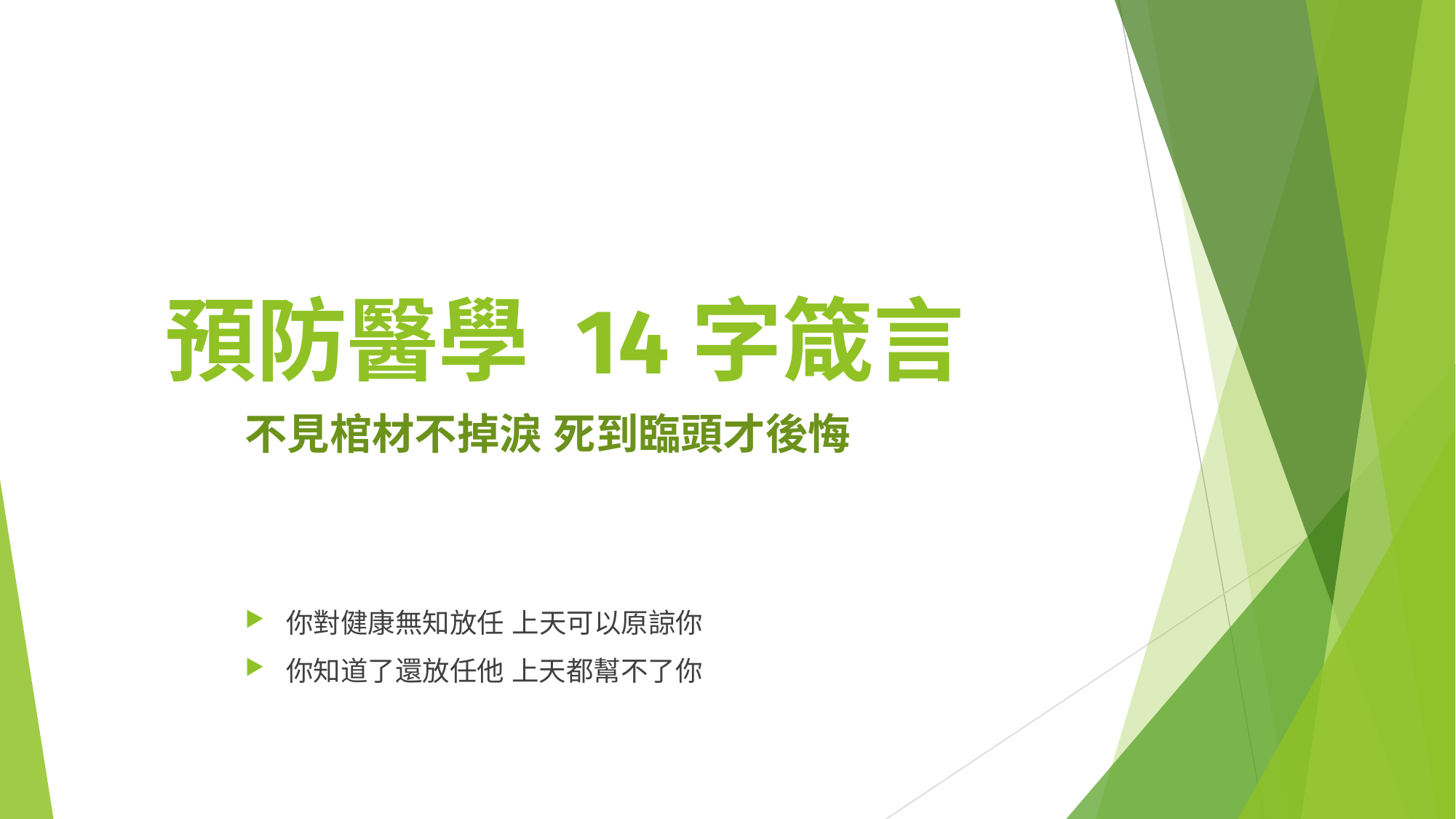

# 預防醫學 14字箴言
不見棺材不掉淚 死到臨頭才後悔

你對健康無知放任 上天可以原諒你
你知道了還放任他 上天都幫不了你